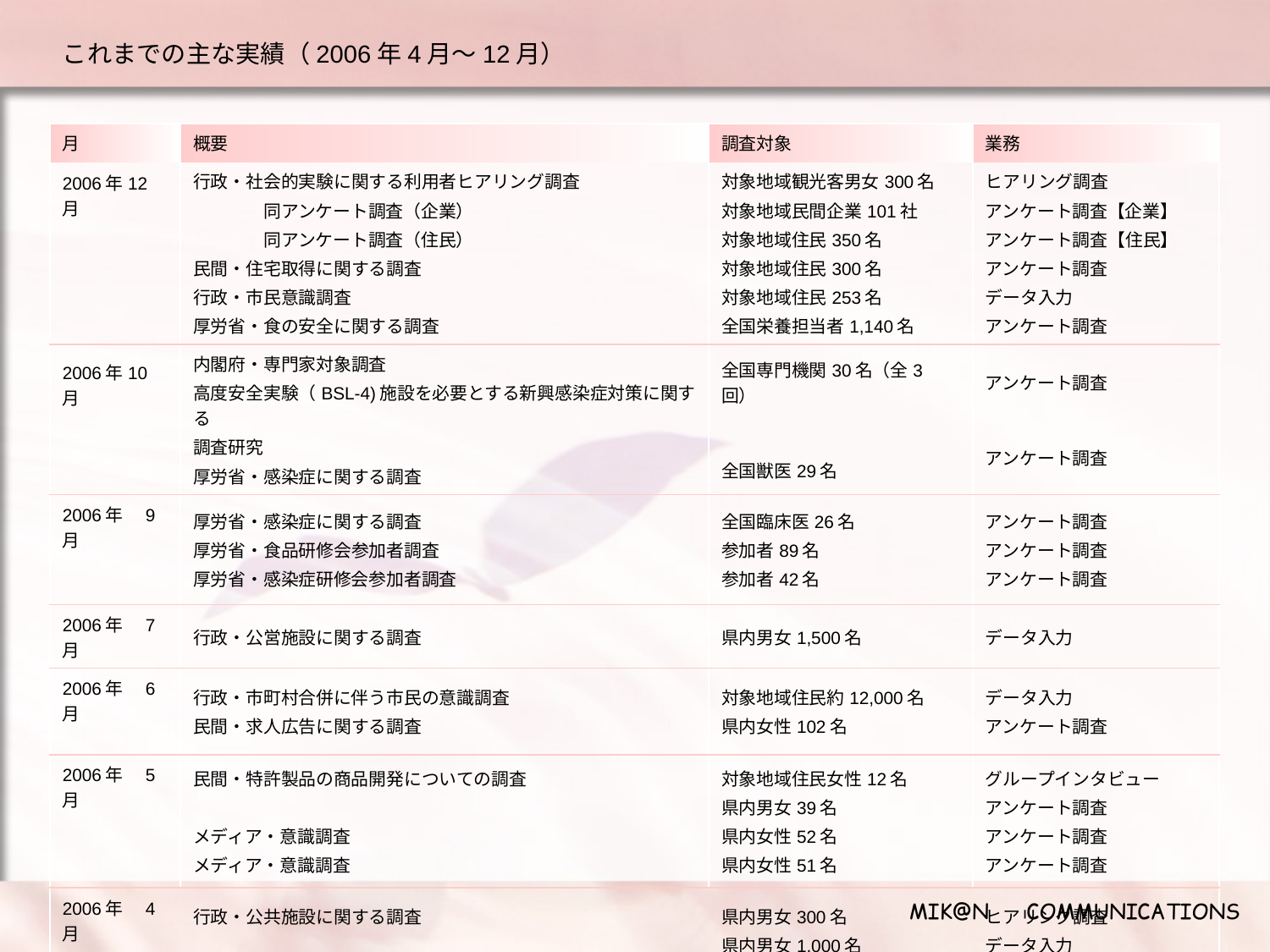

# これまでの主な実績（2006年4月～12月）
| 月 | 概要 | 調査対象 | 業務 |
| --- | --- | --- | --- |
| 2006年12月 | 行政・社会的実験に関する利用者ヒアリング調査 　　　　同アンケート調査（企業） 　　　　同アンケート調査（住民） 民間・住宅取得に関する調査 行政・市民意識調査 厚労省・食の安全に関する調査 | 対象地域観光客男女300名 対象地域民間企業101社 対象地域住民350名 対象地域住民300名 対象地域住民253名 全国栄養担当者1,140名 | ヒアリング調査 アンケート調査【企業】 アンケート調査【住民】 アンケート調査 データ入力 アンケート調査 |
| 2006年10月 | 内閣府・専門家対象調査 高度安全実験（BSL-4)施設を必要とする新興感染症対策に関する 調査研究 厚労省・感染症に関する調査 | 全国専門機関30名（全3回） 全国獣医29名 | アンケート調査 アンケート調査 |
| 2006年　9月 | 厚労省・感染症に関する調査 厚労省・食品研修会参加者調査 厚労省・感染症研修会参加者調査 | 全国臨床医26名 参加者89名 参加者42名 | アンケート調査 アンケート調査 アンケート調査 |
| 2006年　7月 | 行政・公営施設に関する調査 | 県内男女1,500名 | データ入力 |
| 2006年　6月 | 行政・市町村合併に伴う市民の意識調査 民間・求人広告に関する調査 | 対象地域住民約12,000名 県内女性102名 | データ入力 アンケート調査 |
| 2006年　5月 | 民間・特許製品の商品開発についての調査 　　　　 メディア・意識調査 メディア・意識調査 | 対象地域住民女性12名 県内男女39名 県内女性52名 県内女性51名 | グループインタビュー アンケート調査 アンケート調査 アンケート調査 |
| 2006年　4月 | 行政・公共施設に関する調査 | 県内男女300名 県内男女1,000名 | ヒアリング調査 データ入力 |
MIK@N 　COMMUNICATIONS